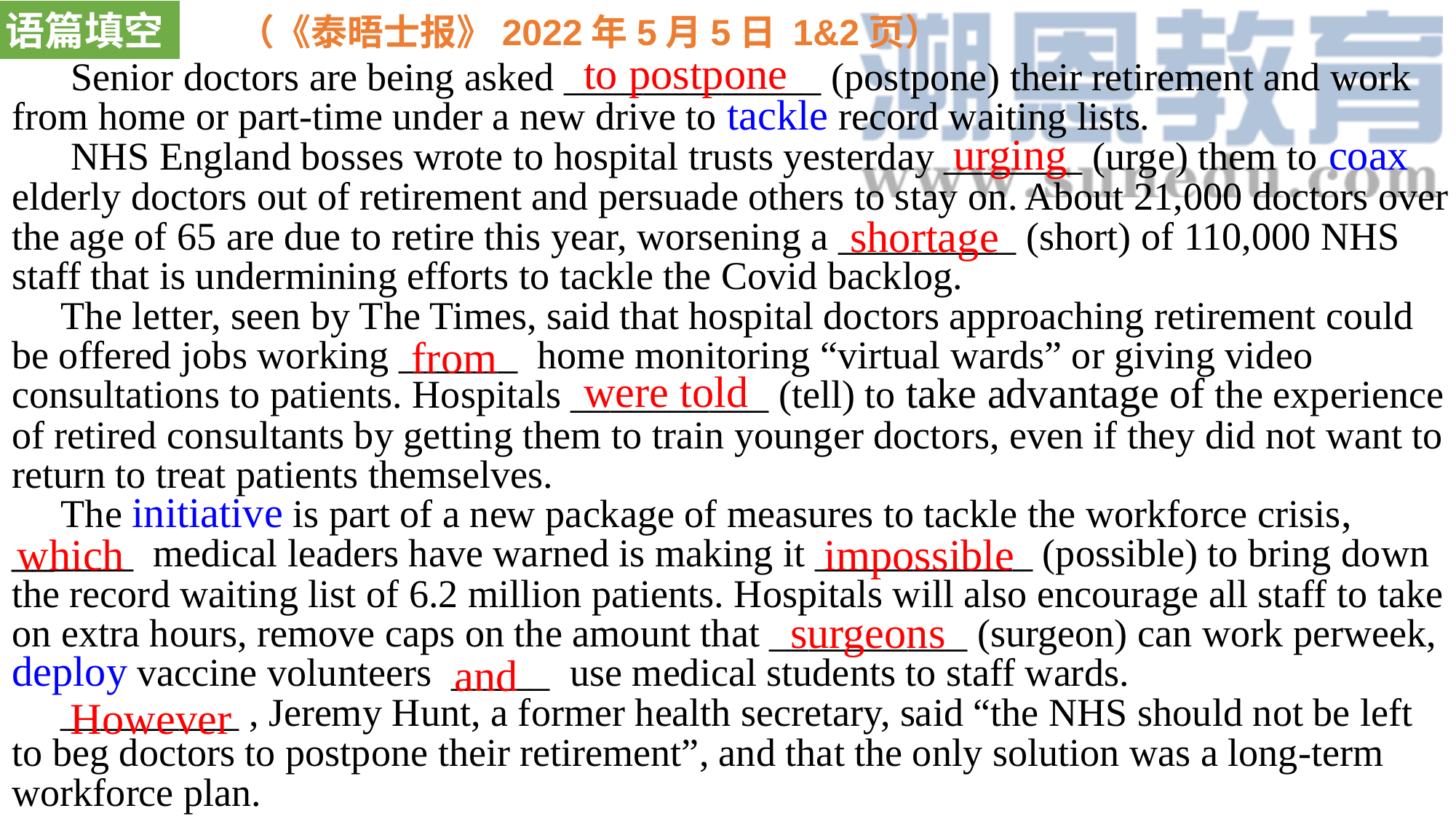

语篇填空
 （《泰晤士报》2022年5月5日 1&2页）
to postpone
      Senior doctors are being asked _____________ (postpone) their retirement and work from home or part-time under a new drive to tackle record waiting lists.
      NHS England bosses wrote to hospital trusts yesterday _______ (urge) them to coax elderly doctors out of retirement and persuade others to stay on. About 21,000 doctors over the age of 65 are due to retire this year, worsening a _________ (short) of 110,000 NHS staff that is undermining efforts to tackle the Covid backlog.
     The letter, seen by The Times, said that hospital doctors approaching retirement could be offered jobs working ______  home monitoring “virtual wards” or giving video consultations to patients. Hospitals __________ (tell) to take advantage of the experience of retired consultants by getting them to train younger doctors, even if they did not want to return to treat patients themselves.
     The initiative is part of a new package of measures to tackle the workforce crisis, ______  medical leaders have warned is making it ___________ (possible) to bring down the record waiting list of 6.2 million patients. Hospitals will also encourage all staff to take on extra hours, remove caps on the amount that __________ (surgeon) can work perweek, deploy vaccine volunteers  _____  use medical students to staff wards.
     _________ , Jeremy Hunt, a former health secretary, said “the NHS should not be left to beg doctors to postpone their retirement”, and that the only solution was a long-term workforce plan.
urging
shortage
from
were told
which
impossible
surgeons
and
 However